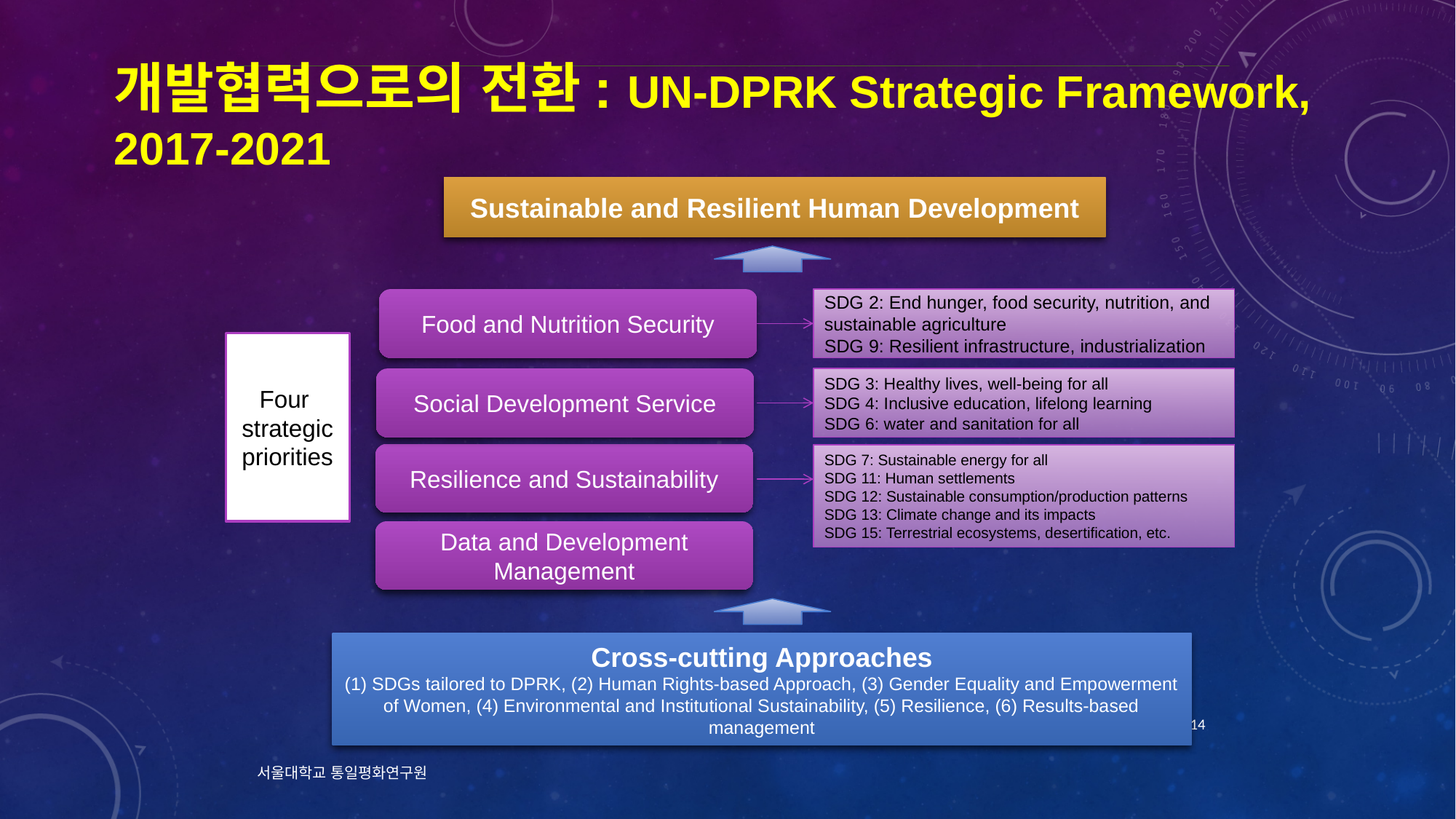

개발협력으로의 전환: UN-DPRK Strategic Framework, 2017-2021

Sustainable and Resilient Human Development

Food and Nutrition Security
SDG 2: End hunger, food security, nutrition, and sustainable agriculture
SDG 9: Resilient infrastructure, industrialization
Four  strategic priorities
Social Development Service
SDG 3: Healthy lives, well-being for all
SDG 4: Inclusive education, lifelong learning
SDG 6: water and sanitation for all
Resilience and Sustainability
SDG 7: Sustainable energy for all
SDG 11: Human settlements
SDG 12: Sustainable consumption/production patterns
SDG 13: Climate change and its impacts
SDG 15: Terrestrial ecosystems, desertification, etc.
Data and Development Management

Cross-cutting Approaches
(1) SDGs tailored to DPRK, (2) Human Rights-based Approach, (3) Gender Equality and Empowerment of Women, (4) Environmental and Institutional Sustainability, (5) Resilience, (6) Results-based management
2019/05/14
서울대학교 통일평화연구원